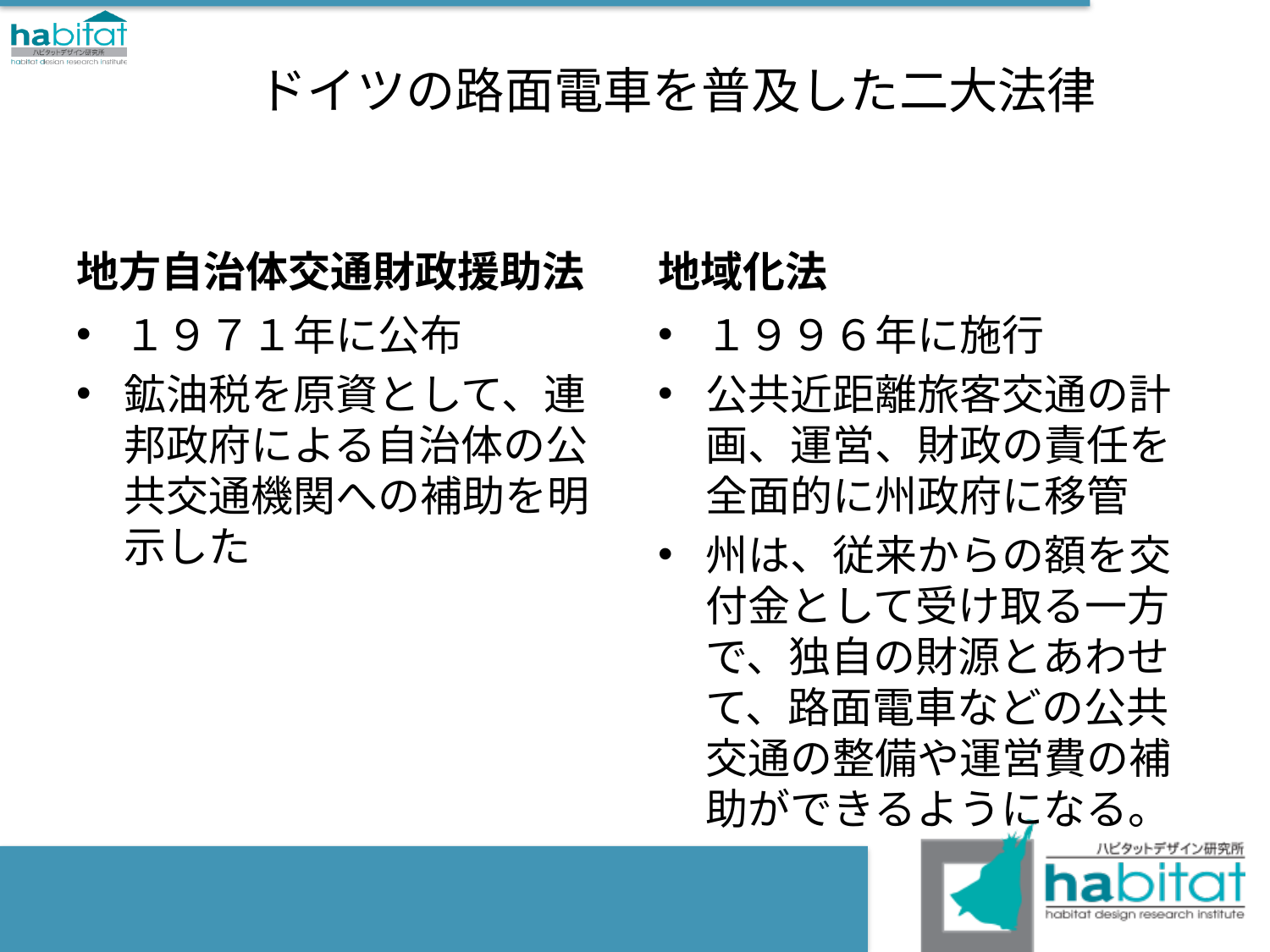

# ドイツの路面電車を普及した二大法律
地方自治体交通財政援助法
地域化法
１９７１年に公布
鉱油税を原資として、連邦政府による自治体の公共交通機関への補助を明示した

１９９６年に施行
公共近距離旅客交通の計画、運営、財政の責任を全面的に州政府に移管
州は、従来からの額を交付金として受け取る一方で、独自の財源とあわせて、路面電車などの公共交通の整備や運営費の補助ができるようになる。